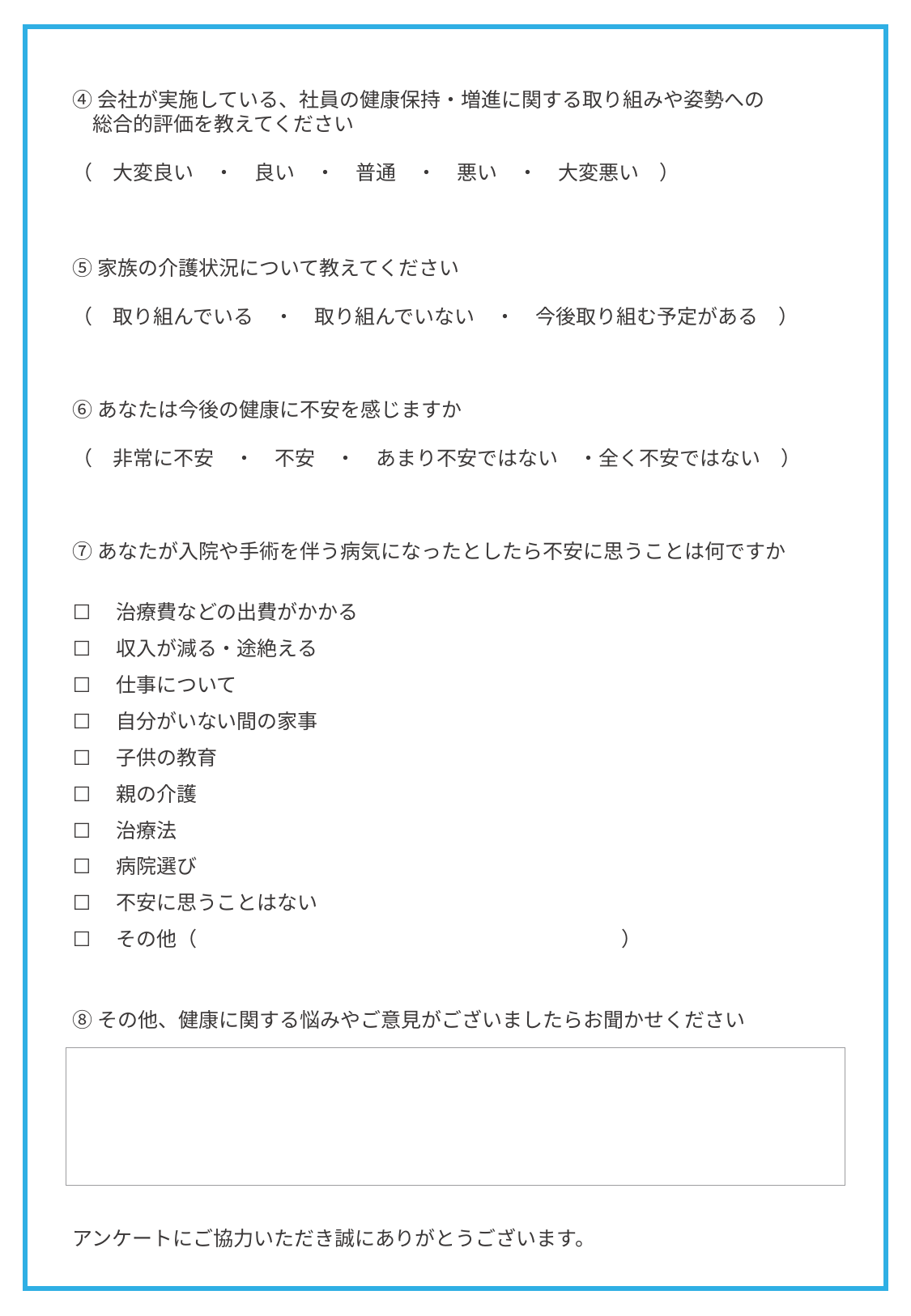

④会社が実施している、社員の健康保持・増進に関する取り組みや姿勢への
　総合的評価を教えてください

（　大変良い　・　良い　・　普通　・　悪い　・　大変悪い　）
⑤家族の介護状況について教えてください

（　取り組んでいる　・　取り組んでいない　・　今後取り組む予定がある　）
⑥あなたは今後の健康に不安を感じますか

（　非常に不安　・　不安　・　あまり不安ではない　・全く不安ではない　）
⑦あなたが入院や手術を伴う病気になったとしたら不安に思うことは何ですか

☐　治療費などの出費がかかる
☐　収入が減る・途絶える
☐　仕事について
☐　自分がいない間の家事
☐　子供の教育
☐　親の介護
☐　治療法
☐　病院選び
☐　不安に思うことはない
☐　その他（　　　　　　　　　　　　　　　　　　　　　）
⑧その他、健康に関する悩みやご意見がございましたらお聞かせください

アンケートにご協力いただき誠にありがとうございます。